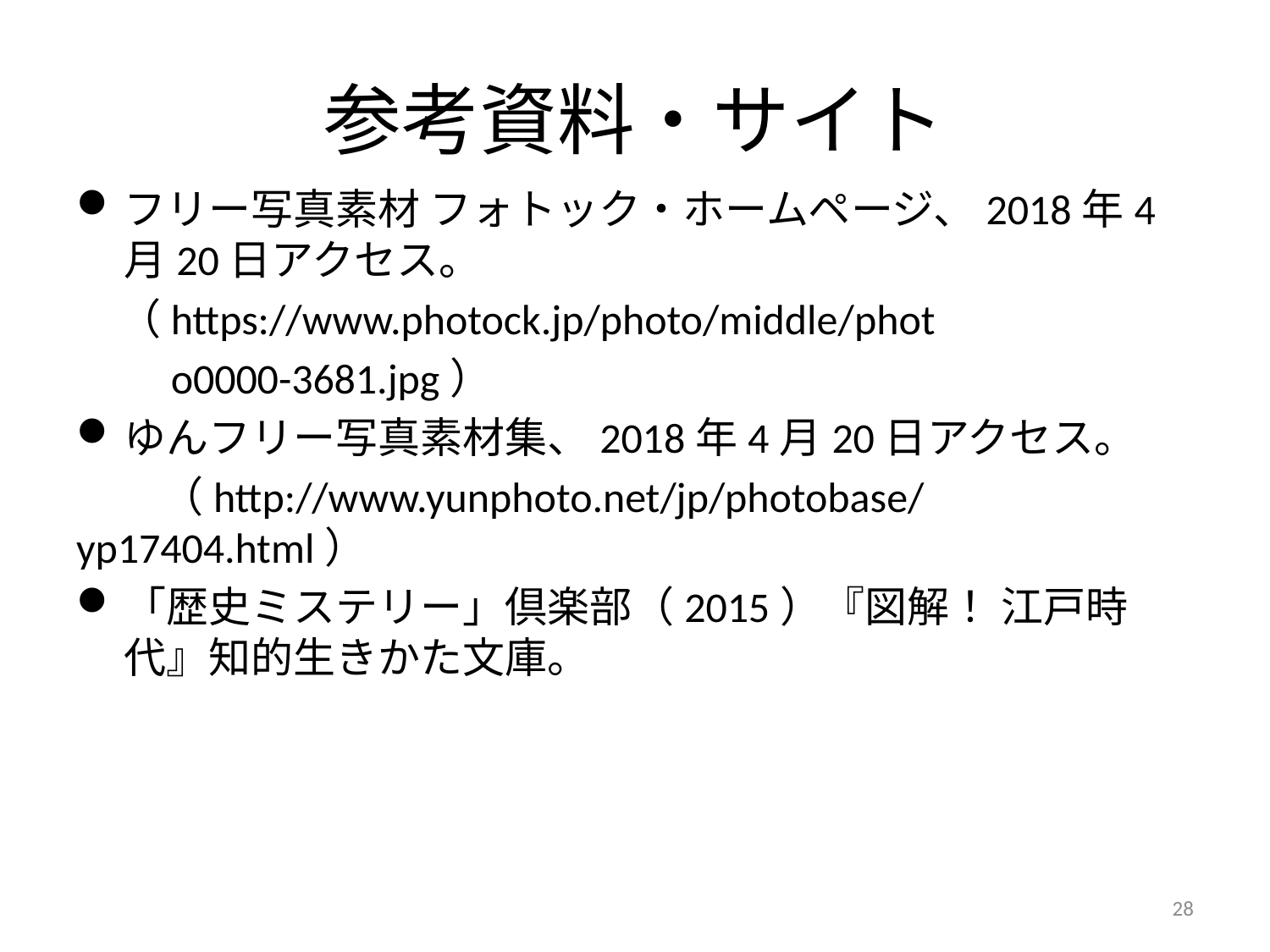

# 参考資料・サイト
フリー写真素材 フォトック・ホームページ、2018年4月20日アクセス。
　（https://www.photock.jp/photo/middle/phot
　　o0000-3681.jpg）
ゆんフリー写真素材集、2018年4月20日アクセス。
　　（http://www.yunphoto.net/jp/photobase/yp17404.html）
「歴史ミステリー」倶楽部（2015）『図解！ 江戸時代』知的生きかた文庫。

28